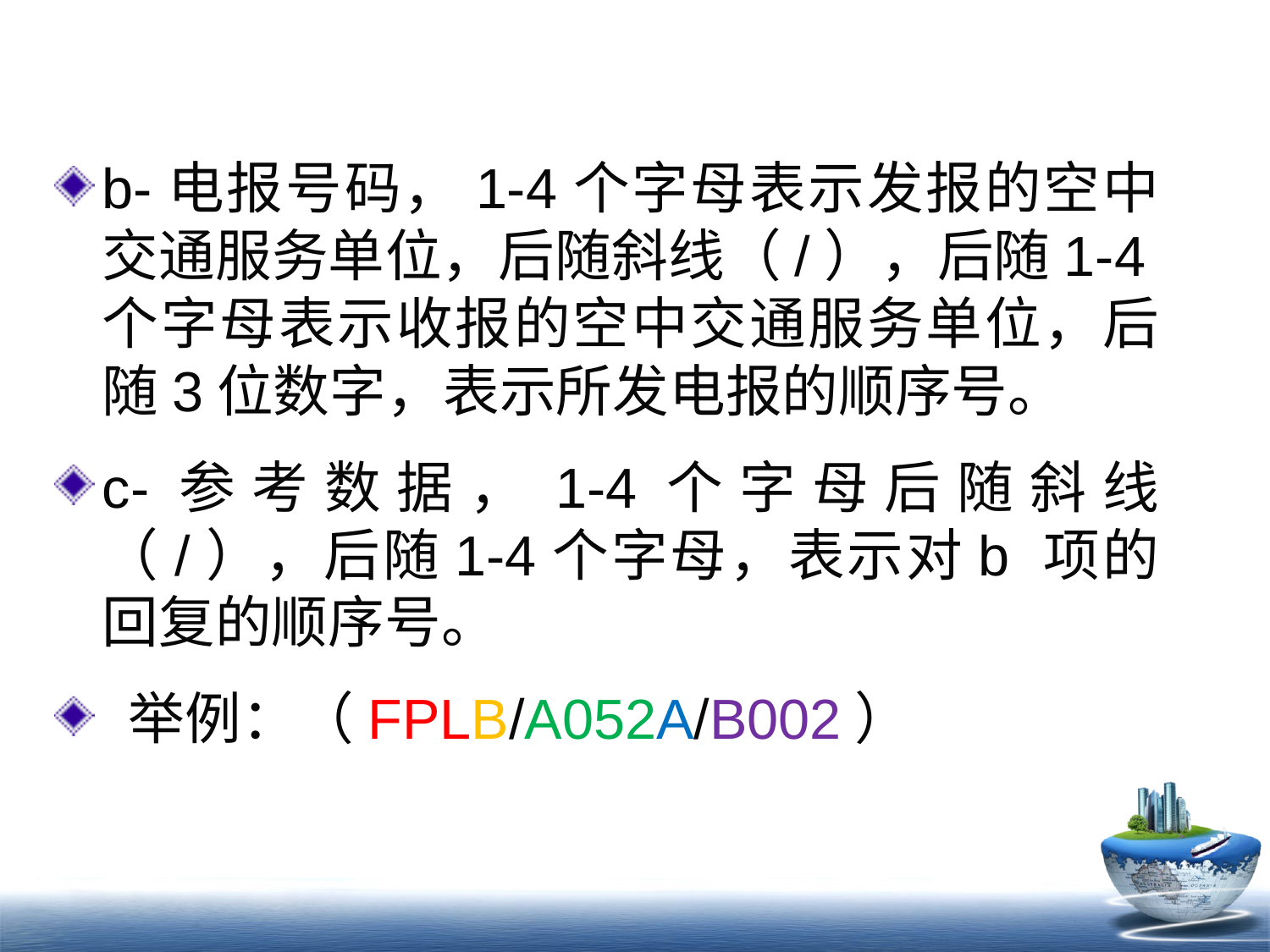

b-电报号码，1-4个字母表示发报的空中交通服务单位，后随斜线（/），后随1-4个字母表示收报的空中交通服务单位，后随3位数字，表示所发电报的顺序号。
c-参考数据，1-4个字母后随斜线（/），后随1-4个字母，表示对b 项的回复的顺序号。
 举例：（FPLB/A052A/B002）